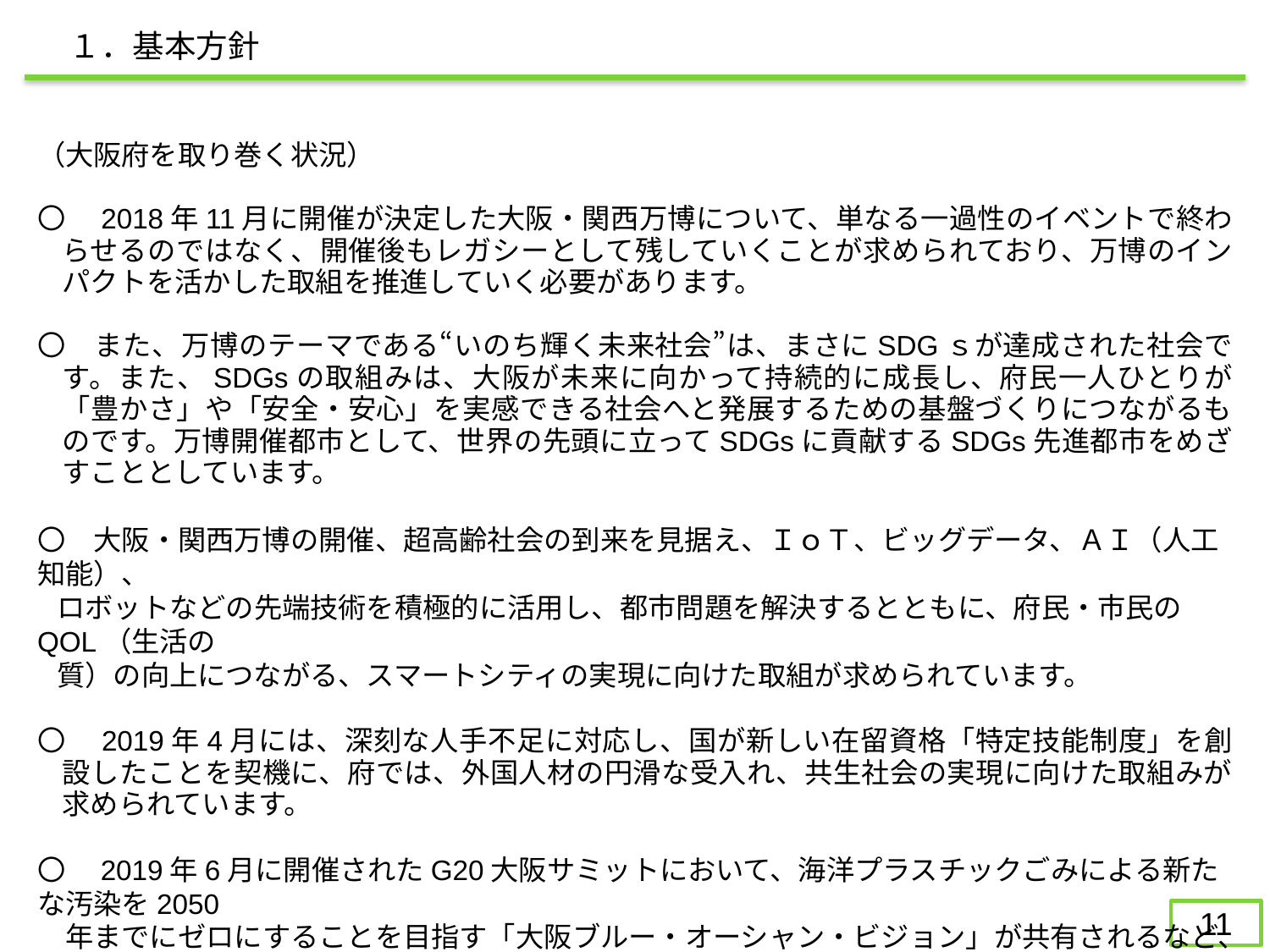

１．基本方針
（大阪府を取り巻く状況）

〇　2018年11月に開催が決定した大阪・関西万博について、単なる一過性のイベントで終わらせるのではなく、開催後もレガシーとして残していくことが求められており、万博のインパクトを活かした取組を推進していく必要があります。

〇　また、万博のテーマである“いのち輝く未来社会”は、まさにSDGｓが達成された社会です。また、SDGsの取組みは、大阪が未来に向かって持続的に成長し、府民一人ひとりが「豊かさ」や「安全・安心」を実感できる社会へと発展するための基盤づくりにつながるものです。万博開催都市として、世界の先頭に立ってSDGsに貢献するSDGs先進都市をめざすこととしています。

〇　大阪・関西万博の開催、超高齢社会の到来を見据え、ＩｏＴ、ビッグデータ、ＡＩ（人工知能）、
  ロボットなどの先端技術を積極的に活用し、都市問題を解決するとともに、府民・市民のQOL（生活の
  質）の向上につながる、スマートシティの実現に向けた取組が求められています。

〇　2019年4月には、深刻な人手不足に対応し、国が新しい在留資格「特定技能制度」を創設したことを契機に、府では、外国人材の円滑な受入れ、共生社会の実現に向けた取組みが求められています。

〇　2019年6月に開催されたG20大阪サミットにおいて、海洋プラスチックごみによる新たな汚染を2050
　年までにゼロにすることを目指す「大阪ブルー・オーシャン・ビジョン」が共有されるなど、世界的にも環境
　に対する関心が高まっており、環境にやさしい都市の実現が求められています。

11